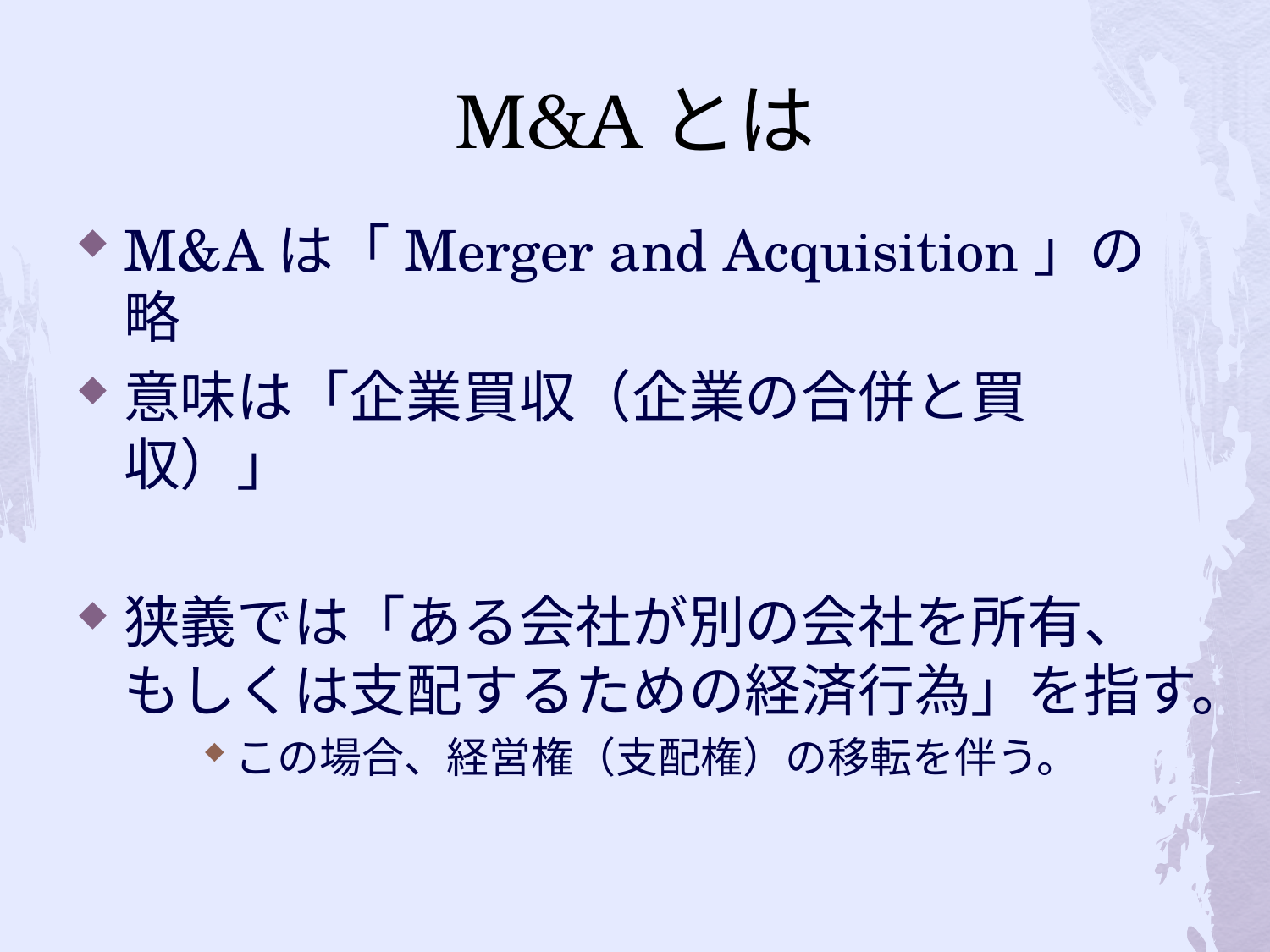

# M&Aとは
M&Aは「Merger and Acquisition」の略
意味は「企業買収（企業の合併と買収）」

狭義では「ある会社が別の会社を所有、もしくは支配するための経済行為」を指す。
この場合、経営権（支配権）の移転を伴う。